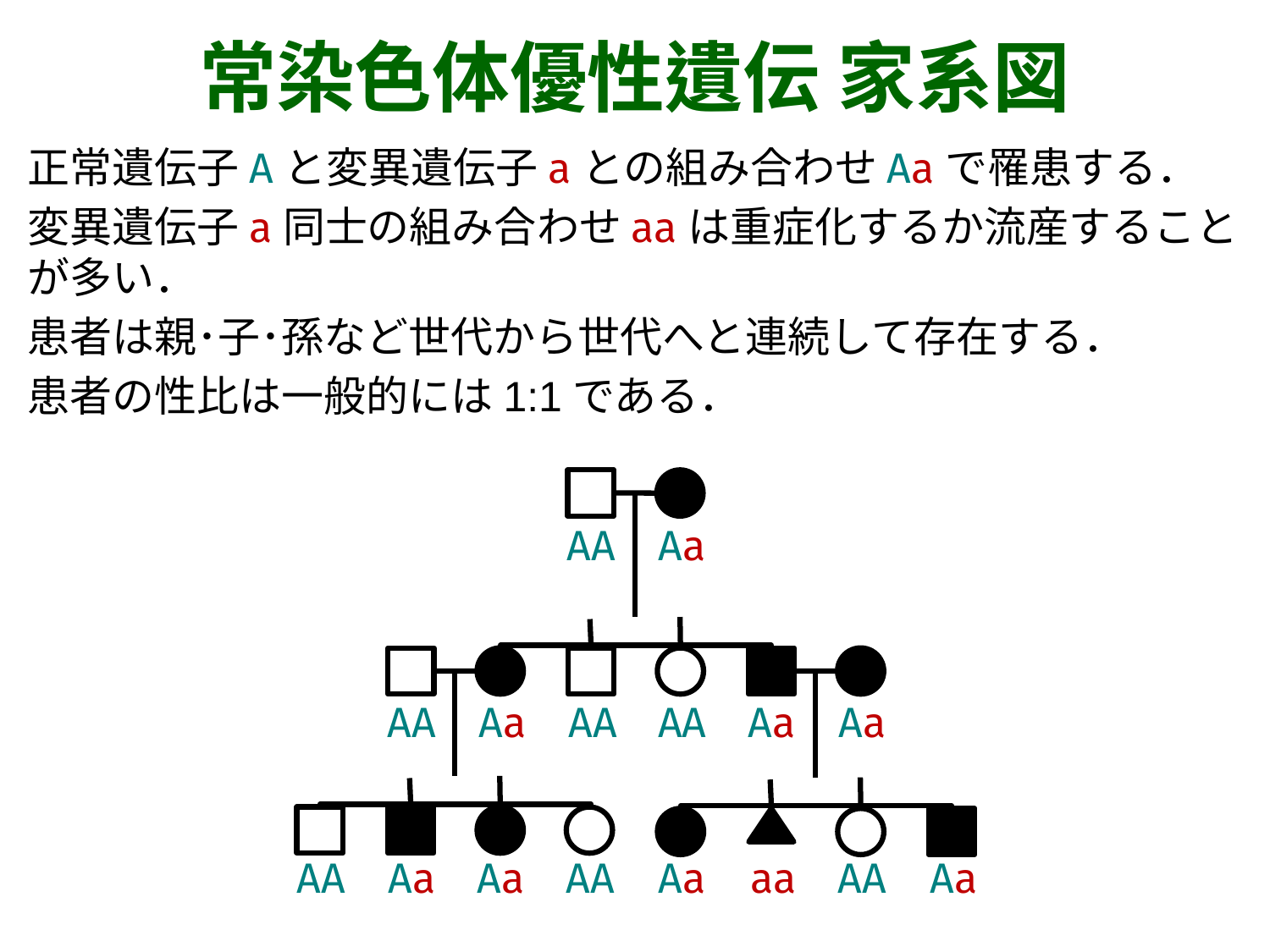

常染色体優性遺伝 家系図

正常遺伝子 A と変異遺伝子 a との組み合わせ Aa で罹患する．
変異遺伝子 a 同士の組み合わせ aa は重症化するか流産することが多い．
患者は親･子･孫など世代から世代へと連続して存在する．
患者の性比は一般的には1:1である．

AA
Aa

AA
Aa
AA
AA
Aa
Aa

AA
Aa
Aa
AA
Aa
aa
AA
Aa